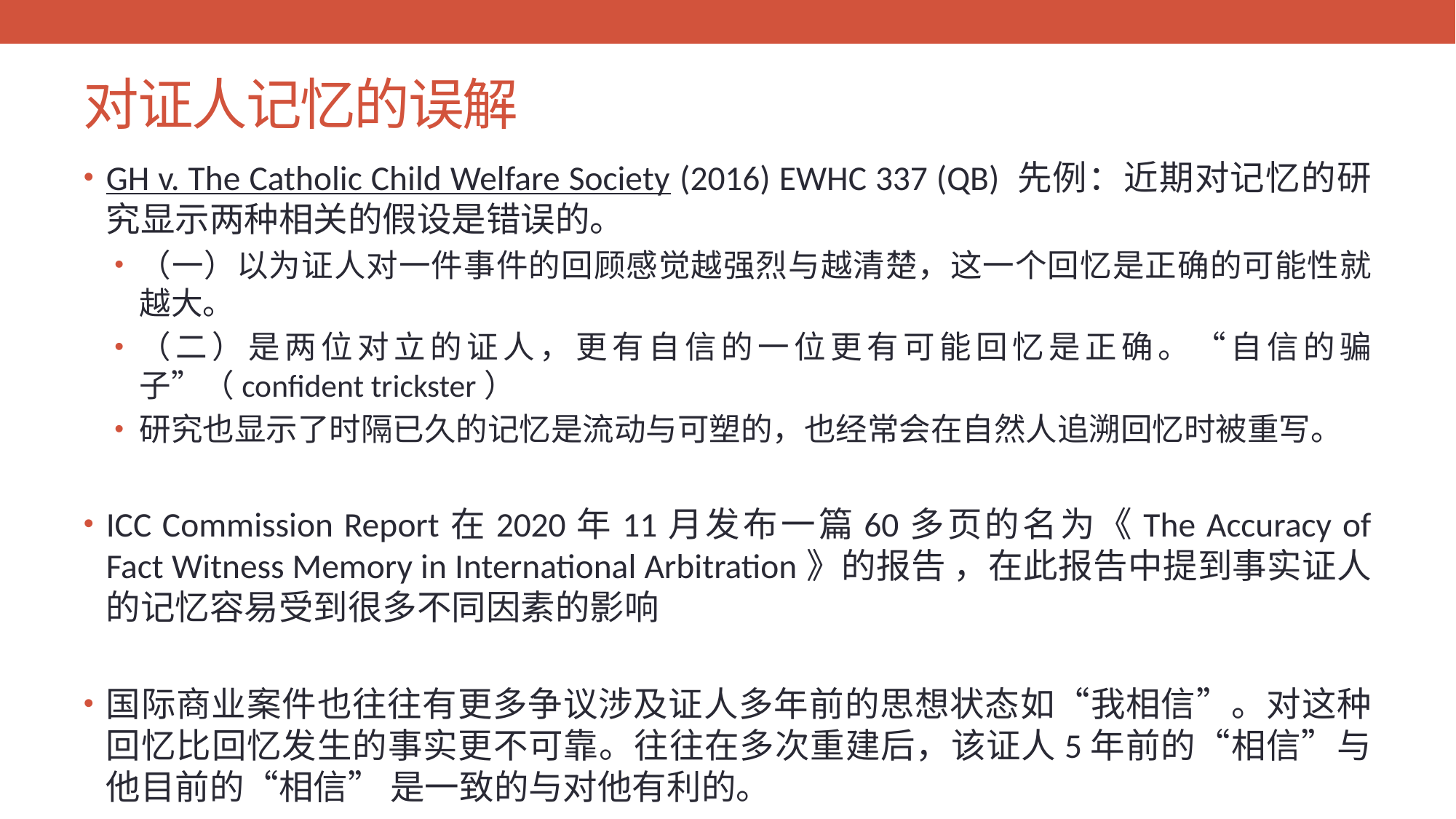

# 对证人记忆的误解
GH v. The Catholic Child Welfare Society (2016) EWHC 337 (QB) 先例：近期对记忆的研究显示两种相关的假设是错误的。
（一）以为证人对一件事件的回顾感觉越强烈与越清楚，这一个回忆是正确的可能性就越大。
（二）是两位对立的证人，更有自信的一位更有可能回忆是正确。“自信的骗子”（confident trickster）
研究也显示了时隔已久的记忆是流动与可塑的，也经常会在自然人追溯回忆时被重写。

ICC Commission Report在2020年11月发布一篇60多页的名为《The Accuracy of Fact Witness Memory in International Arbitration》的报告 ，在此报告中提到事实证人的记忆容易受到很多不同因素的影响

国际商业案件也往往有更多争议涉及证人多年前的思想状态如“我相信”。对这种回忆比回忆发生的事实更不可靠。往往在多次重建后，该证人5年前的“相信”与他目前的“相信” 是一致的与对他有利的。